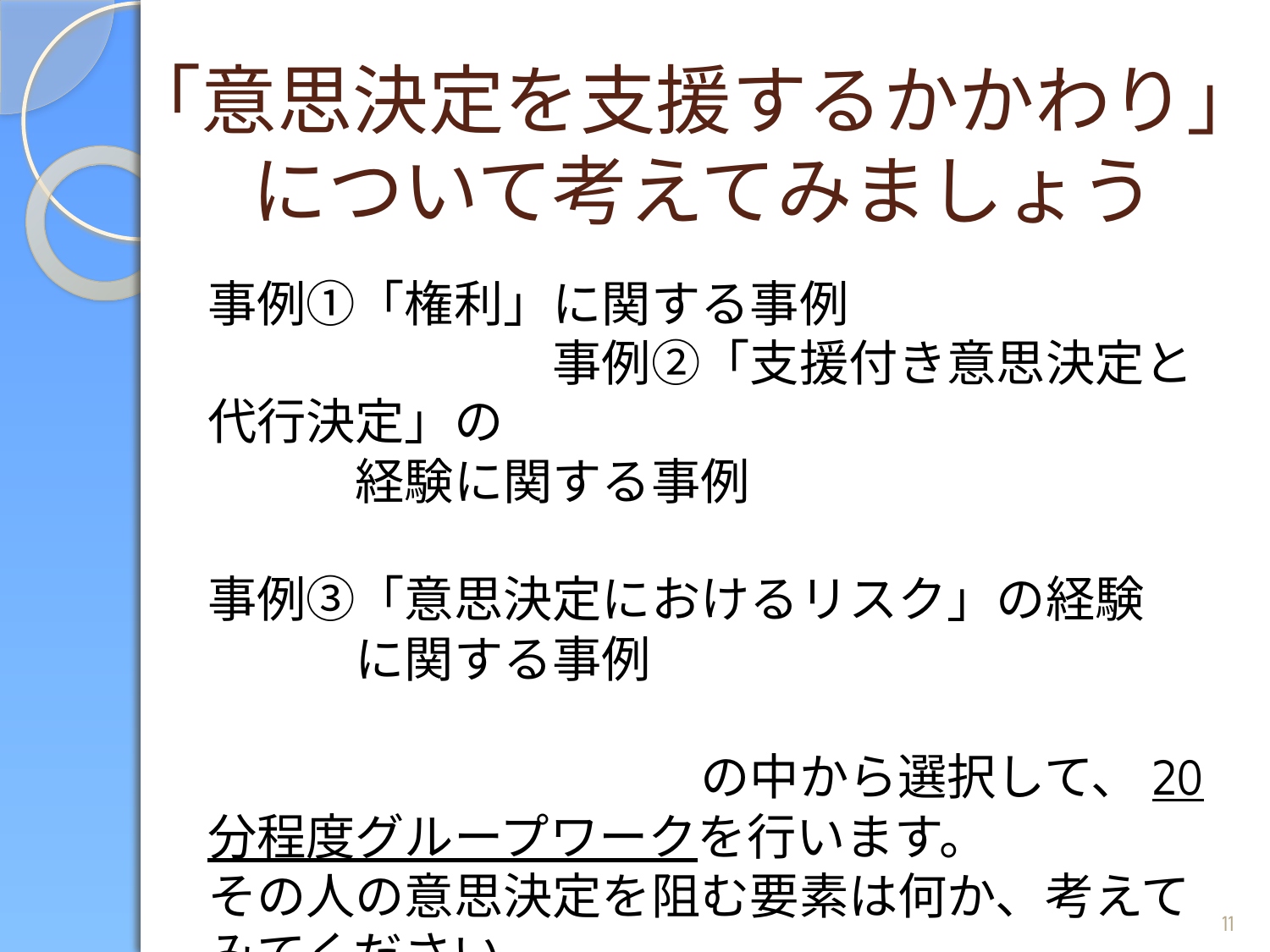

「意思決定を支援するかかわり」
について考えてみましょう
事例①「権利」に関する事例　　　　　　　　　　　　　　事例②「支援付き意思決定と代行決定」の
　　　経験に関する事例　　　　　　　　　　　　　　　　　　　　　　　　　　　　　事例③「意思決定におけるリスク」の経験
　　　に関する事例
　　　　　　　　　　　　　　　　　　　　　　　　　　　　　　の中から選択して、20分程度グループワークを行います。
その人の意思決定を阻む要素は何か、考えてみてください。
11